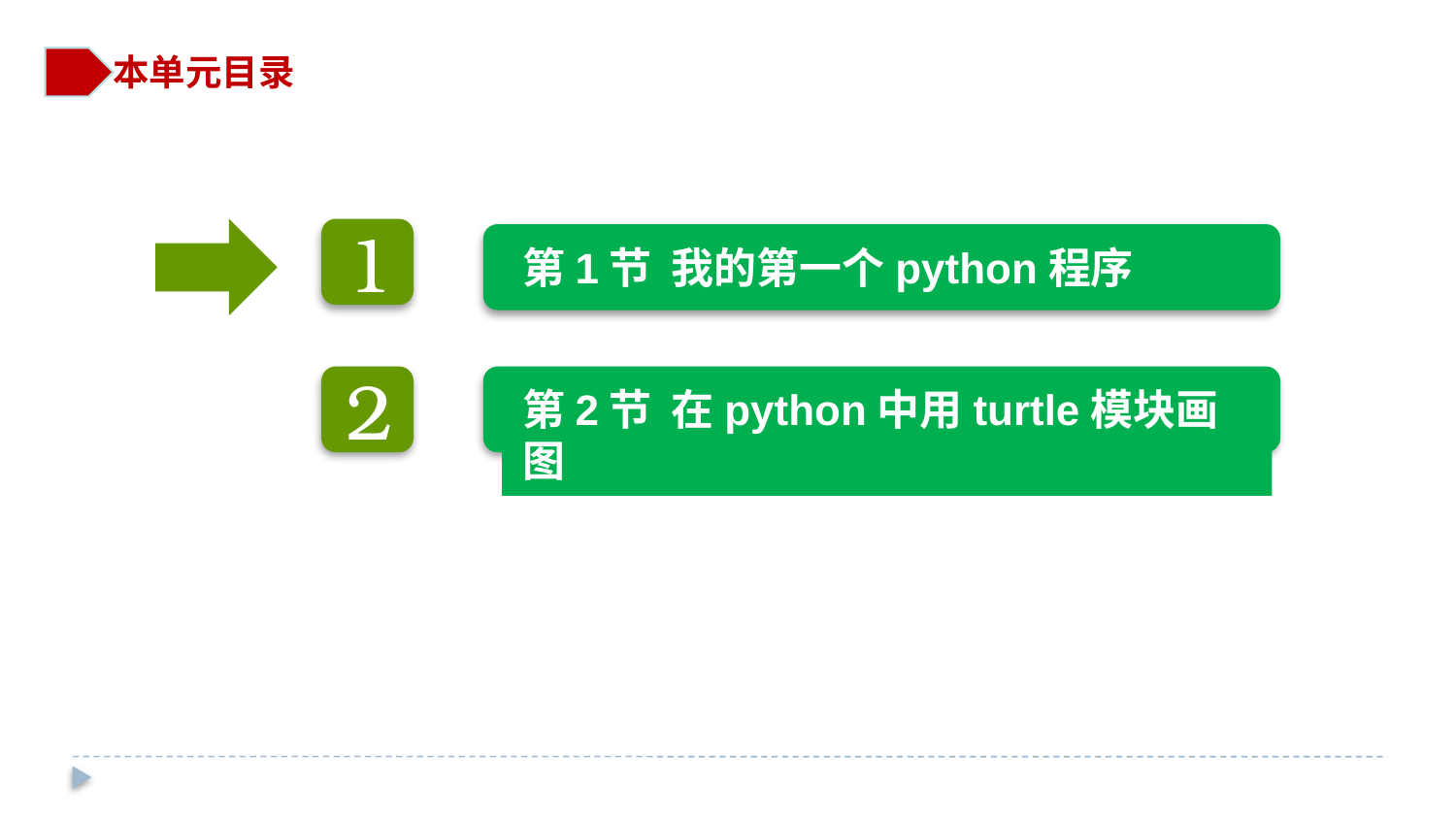

本单元目录

1

第1节  我的第一个python程序
2

第2节  在python中用turtle模块画图